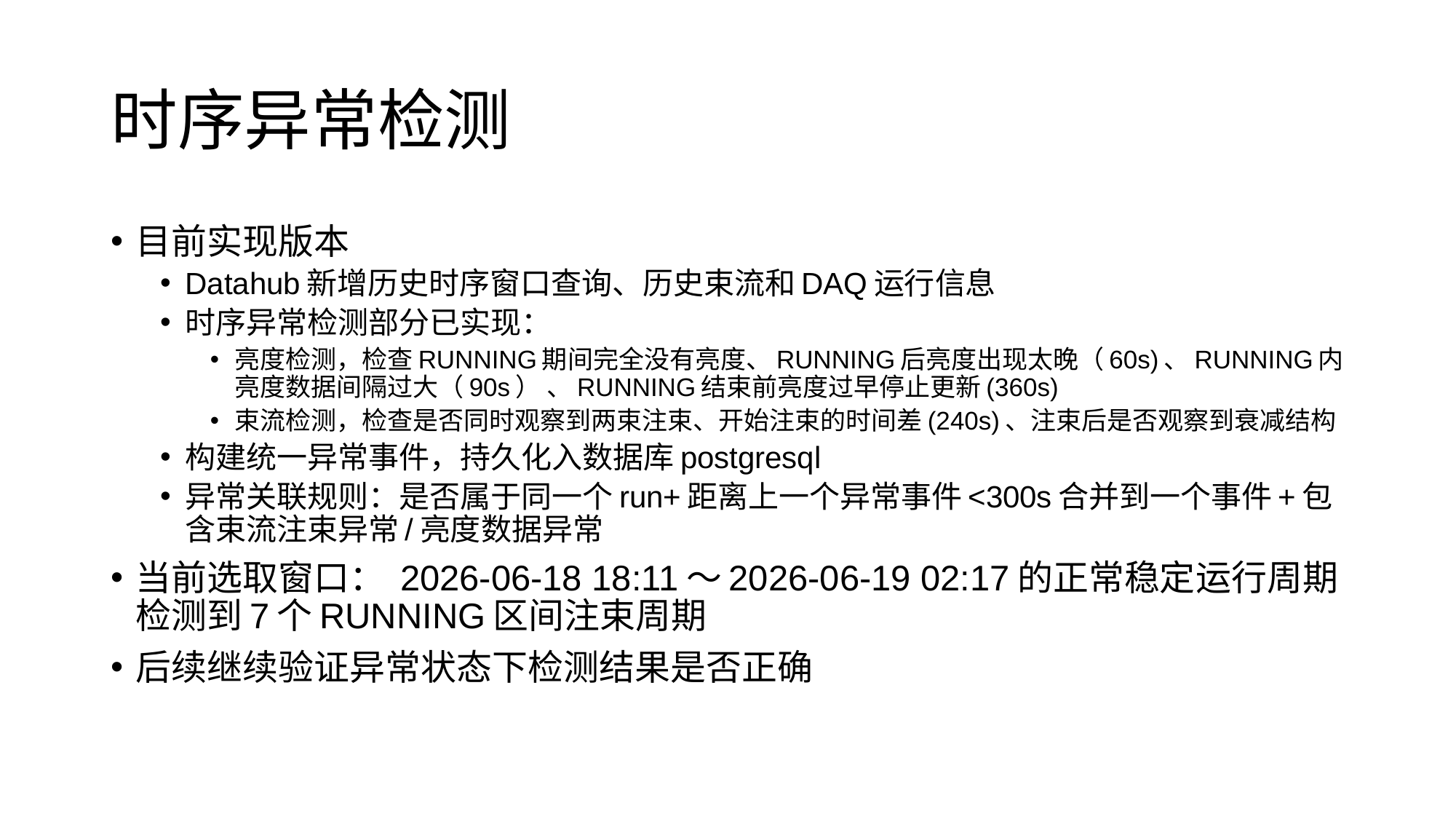

# 时序异常检测
目前实现版本
Datahub新增历史时序窗口查询、历史束流和DAQ运行信息
时序异常检测部分已实现：
亮度检测，检查RUNNING期间完全没有亮度、RUNNING后亮度出现太晚（60s)、RUNNING内亮度数据间隔过大（90s） 、RUNNING结束前亮度过早停止更新(360s)
束流检测，检查是否同时观察到两束注束、开始注束的时间差(240s)、注束后是否观察到衰减结构
构建统一异常事件，持久化入数据库postgresql
异常关联规则：是否属于同一个run+距离上一个异常事件<300s合并到一个事件+包含束流注束异常/亮度数据异常
当前选取窗口： 2026-06-18 18:11～2026-06-19 02:17的正常稳定运行周期检测到7个RUNNING区间注束周期
后续继续验证异常状态下检测结果是否正确